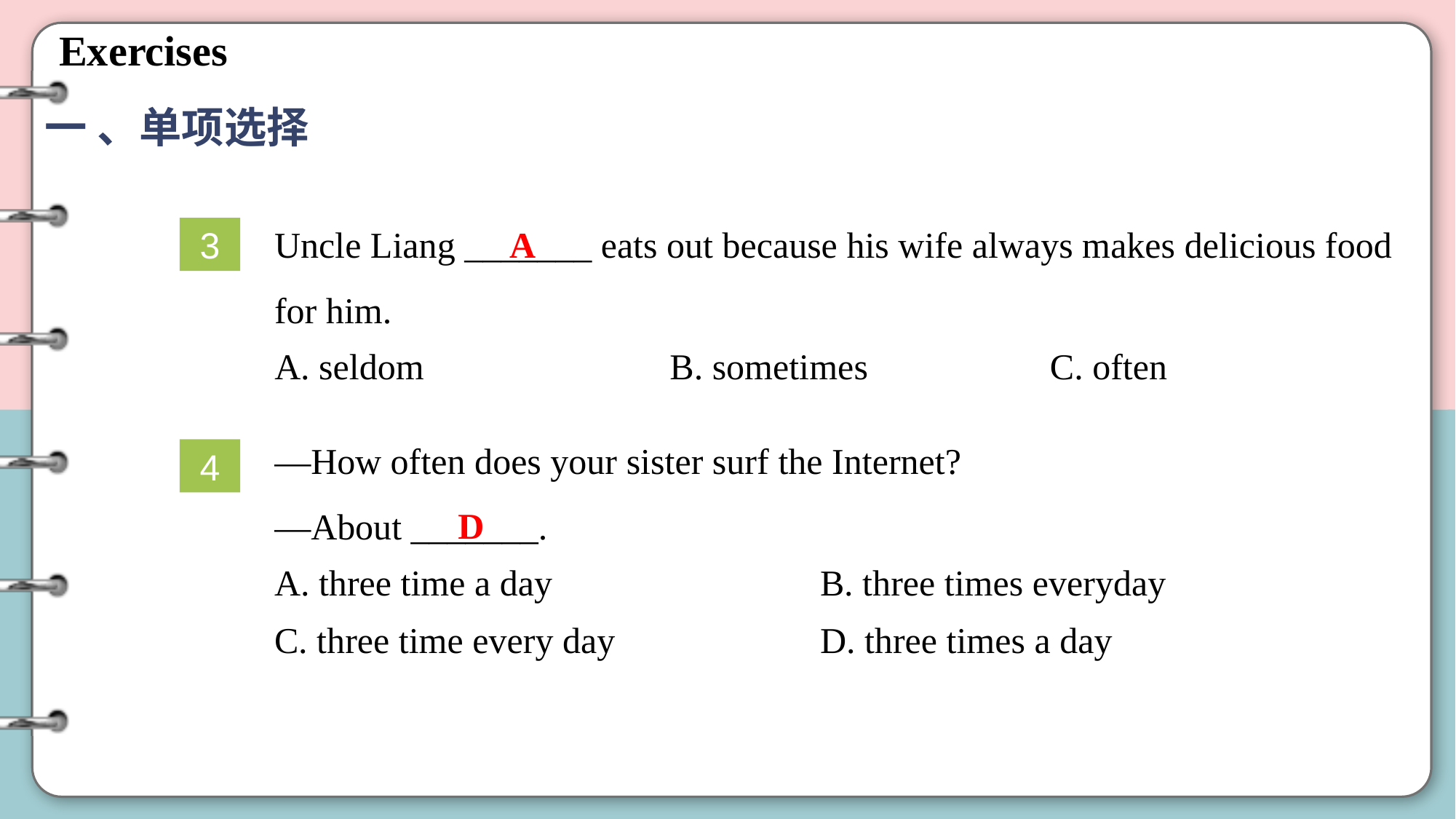

Exercises
一 、单项选择
Uncle Liang _______ eats out because his wife always makes delicious food for him.
A
3
A. seldom                           B. sometimes                    C. often
—How often does your sister surf the Internet?
—About _______.
4
D
A. three time a day  			B. three times everyday
C. three time every day  		D. three times a day